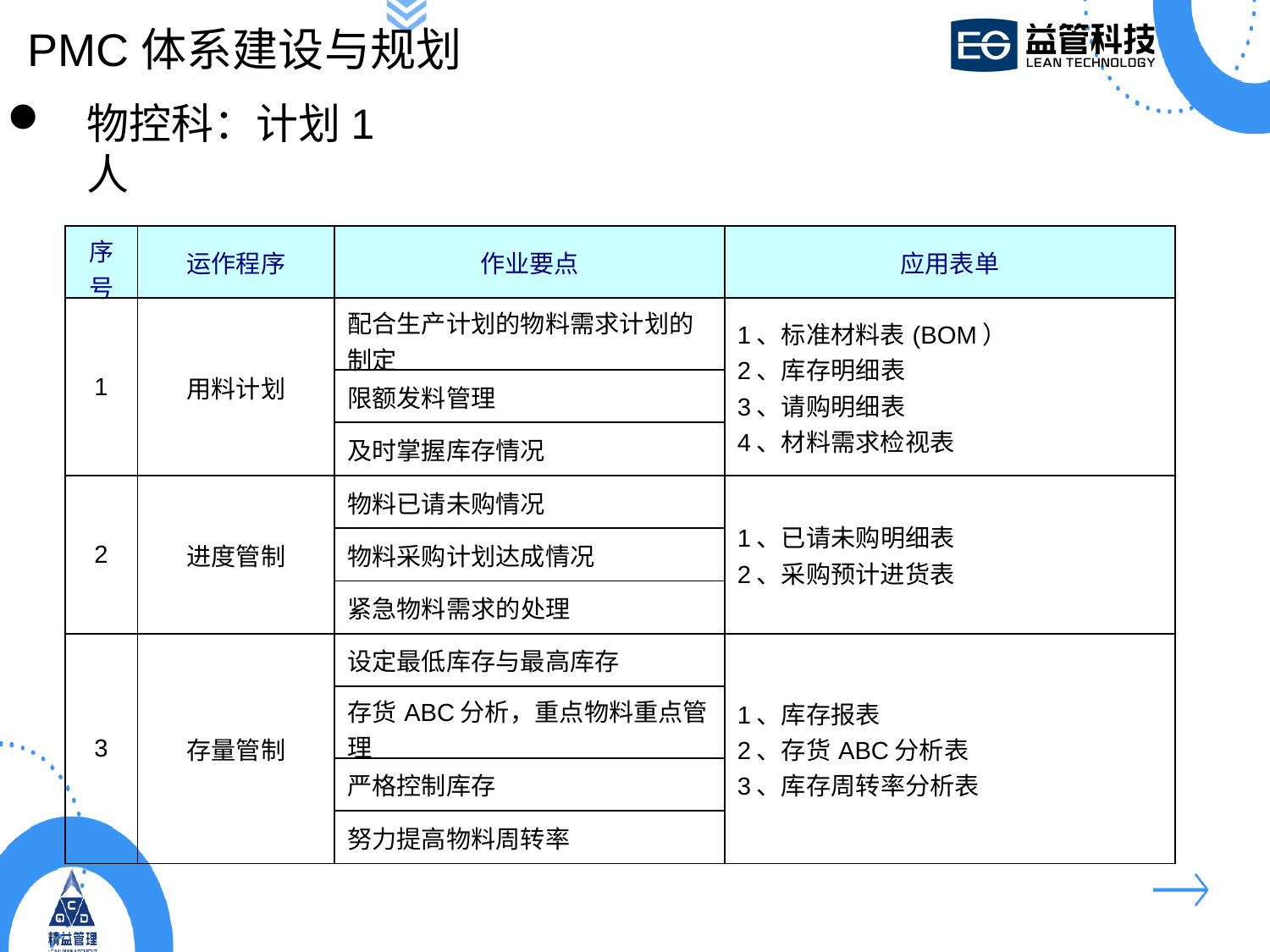

PMC体系建设与规划
物控科：计划1人
| 序号 | 运作程序 | 作业要点 | 应用表单 |
| --- | --- | --- | --- |
| 1 | 用料计划 | 配合生产计划的物料需求计划的制定 | 1、标准材料表(BOM） 2、库存明细表 3、请购明细表 4、材料需求检视表 |
|  |  | 限额发料管理 |  |
|  |  | 及时掌握库存情况 |  |
| 2 | 进度管制 | 物料已请未购情况 | 1、已请未购明细表 2、采购预计进货表 |
|  |  | 物料采购计划达成情况 |  |
|  |  | 紧急物料需求的处理 |  |
| 3 | 存量管制 | 设定最低库存与最高库存 | 1、库存报表 2、存货ABC分析表 3、库存周转率分析表 |
|  |  | 存货ABC分析，重点物料重点管理 |  |
|  |  | 严格控制库存 |  |
|  |  | 努力提高物料周转率 |  |